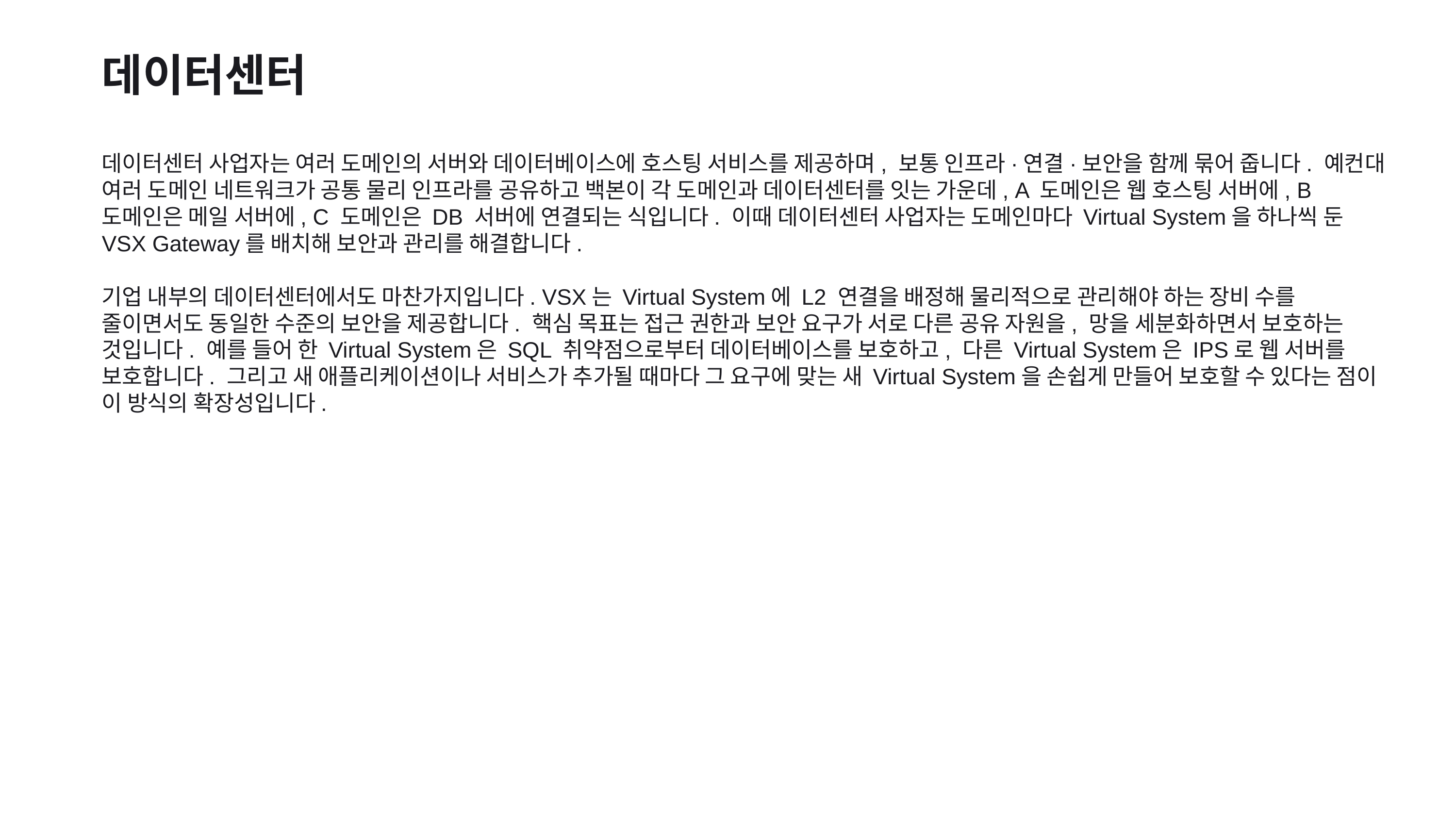

데이터센터
데이터센터 사업자는 여러 도메인의 서버와 데이터베이스에 호스팅 서비스를 제공하며, 보통 인프라·연결·보안을 함께 묶어 줍니다. 예컨대 여러 도메인 네트워크가 공통 물리 인프라를 공유하고 백본이 각 도메인과 데이터센터를 잇는 가운데, A 도메인은 웹 호스팅 서버에, B 도메인은 메일 서버에, C 도메인은 DB 서버에 연결되는 식입니다. 이때 데이터센터 사업자는 도메인마다 Virtual System을 하나씩 둔 VSX Gateway를 배치해 보안과 관리를 해결합니다.

기업 내부의 데이터센터에서도 마찬가지입니다. VSX는 Virtual System에 L2 연결을 배정해 물리적으로 관리해야 하는 장비 수를 줄이면서도 동일한 수준의 보안을 제공합니다. 핵심 목표는 접근 권한과 보안 요구가 서로 다른 공유 자원을, 망을 세분화하면서 보호하는 것입니다. 예를 들어 한 Virtual System은 SQL 취약점으로부터 데이터베이스를 보호하고, 다른 Virtual System은 IPS로 웹 서버를 보호합니다. 그리고 새 애플리케이션이나 서비스가 추가될 때마다 그 요구에 맞는 새 Virtual System을 손쉽게 만들어 보호할 수 있다는 점이 이 방식의 확장성입니다.